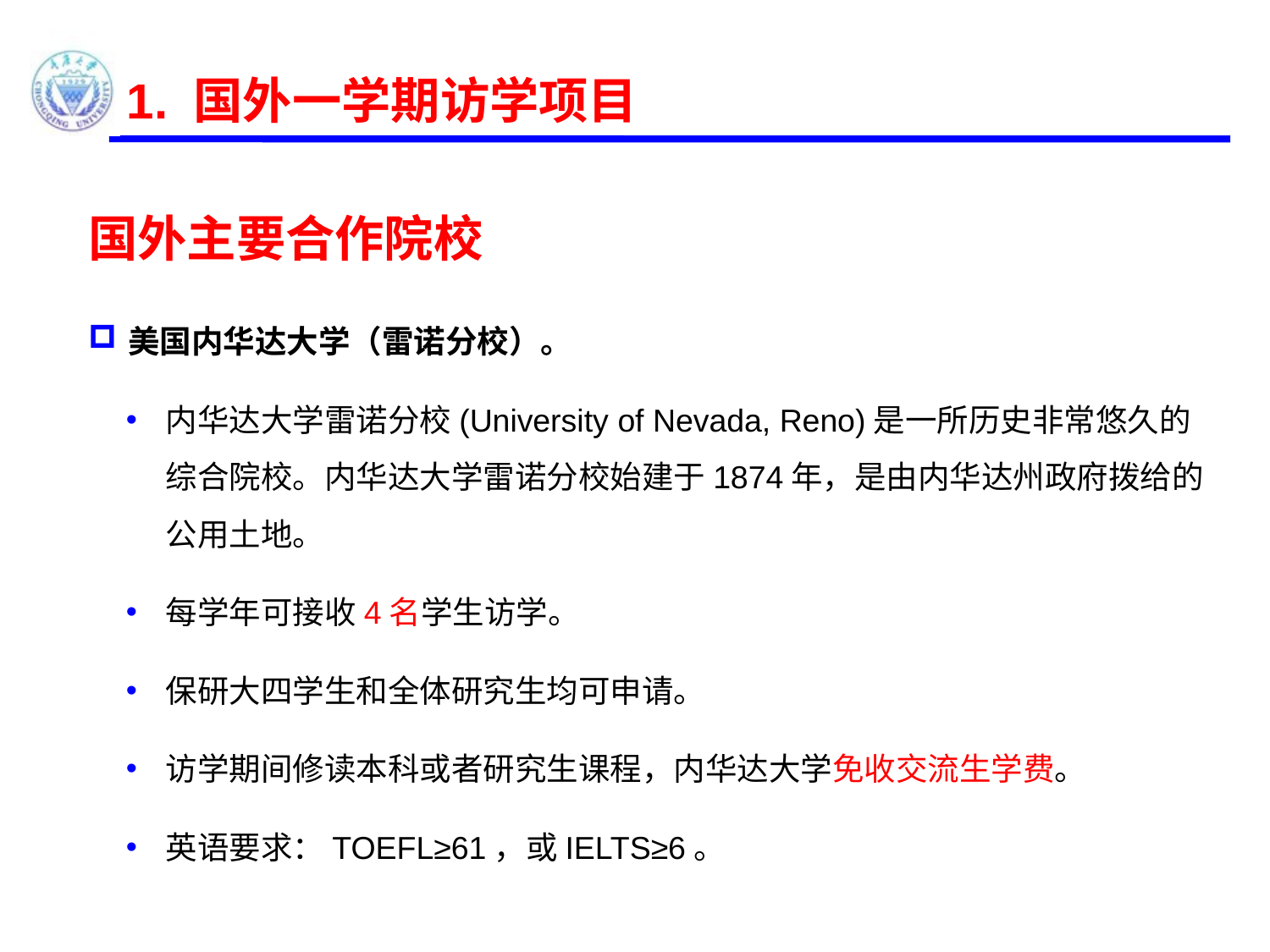

1. 国外一学期访学项目
国外主要合作院校
美国内华达大学（雷诺分校）。
内华达大学雷诺分校(University of Nevada, Reno)是一所历史非常悠久的综合院校。内华达大学雷诺分校始建于1874年，是由内华达州政府拨给的公用土地。
每学年可接收4名学生访学。
保研大四学生和全体研究生均可申请。
访学期间修读本科或者研究生课程，内华达大学免收交流生学费。
英语要求：TOEFL≥61，或IELTS≥6。